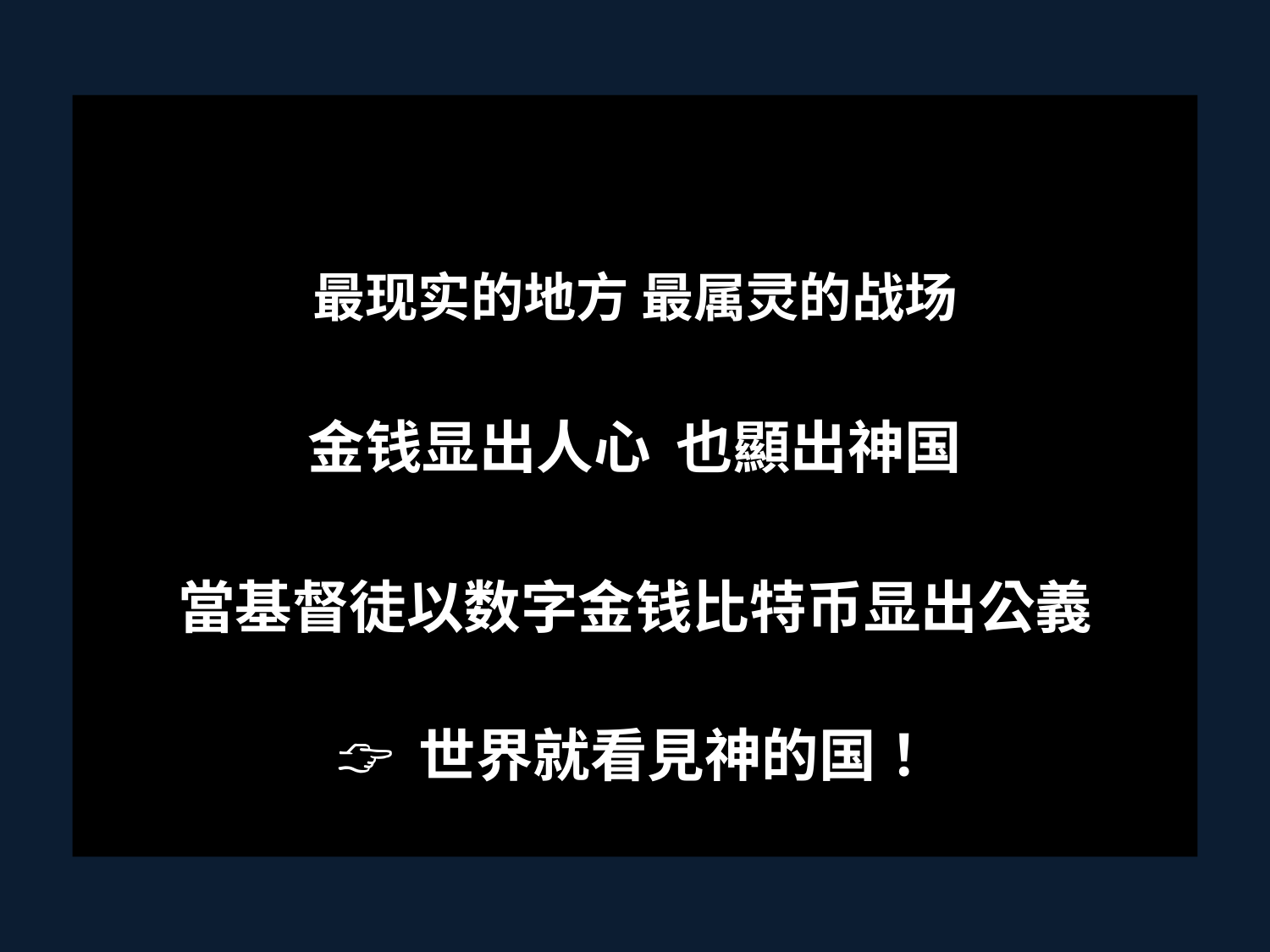

# 最现实的地方 最属灵的战场
金钱显出人心  也顯出神国

當基督徒以数字金钱比特币显出公義
👉 世界就看見神的国！